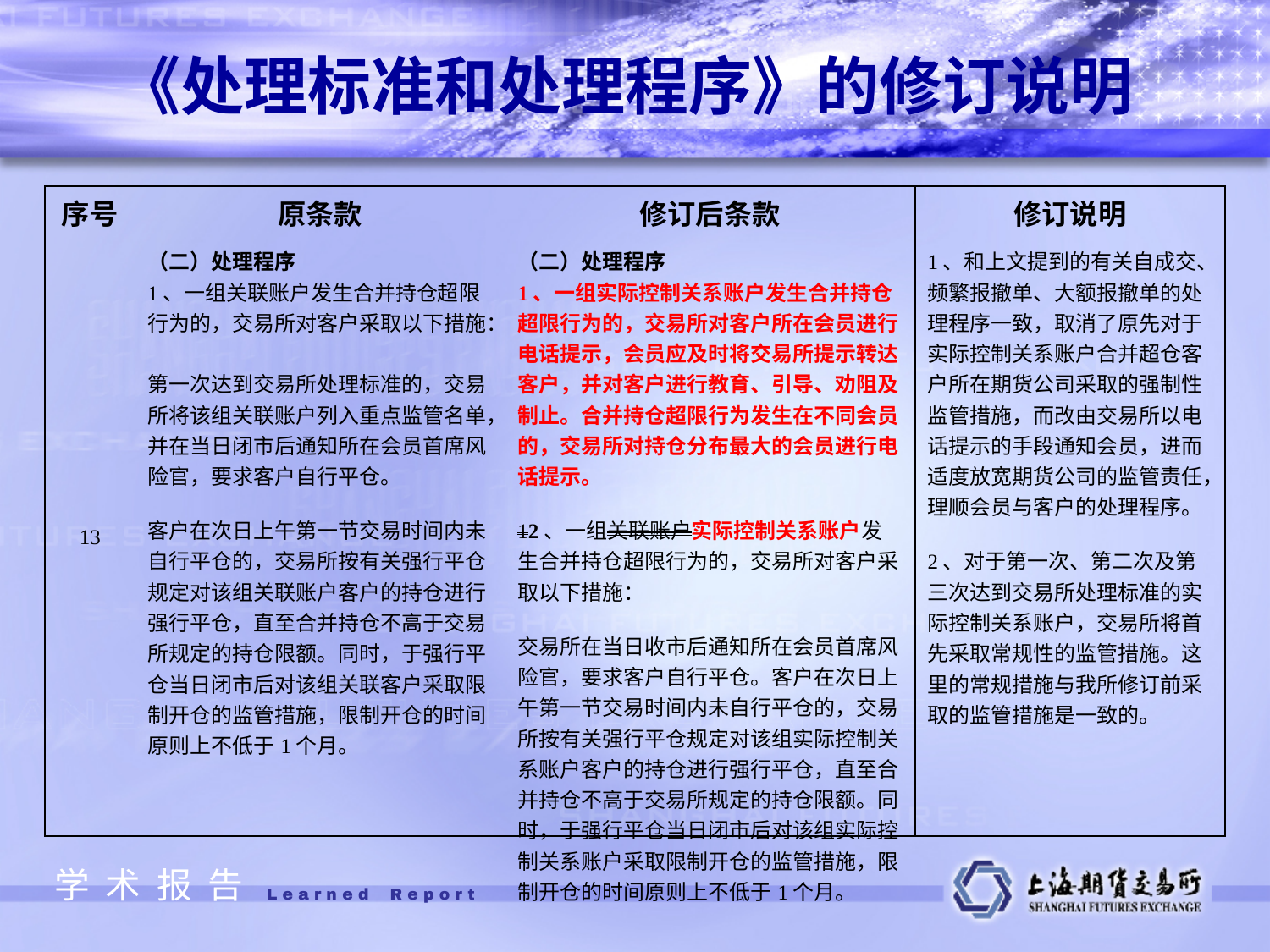

《处理标准和处理程序》的修订说明
| 序号 | 原条款 | 修订后条款 | 修订说明 |
| --- | --- | --- | --- |
| 13 | （二）处理程序 1、一组关联账户发生合并持仓超限行为的，交易所对客户采取以下措施： 第一次达到交易所处理标准的，交易所将该组关联账户列入重点监管名单，并在当日闭市后通知所在会员首席风险官，要求客户自行平仓。 客户在次日上午第一节交易时间内未自行平仓的，交易所按有关强行平仓规定对该组关联账户客户的持仓进行强行平仓，直至合并持仓不高于交易所规定的持仓限额。同时，于强行平仓当日闭市后对该组关联客户采取限制开仓的监管措施，限制开仓的时间原则上不低于1个月。 | （二）处理程序 1、一组实际控制关系账户发生合并持仓超限行为的，交易所对客户所在会员进行电话提示，会员应及时将交易所提示转达客户，并对客户进行教育、引导、劝阻及制止。合并持仓超限行为发生在不同会员的，交易所对持仓分布最大的会员进行电话提示。 12、一组关联账户实际控制关系账户发生合并持仓超限行为的，交易所对客户采取以下措施： 交易所在当日收市后通知所在会员首席风险官，要求客户自行平仓。客户在次日上午第一节交易时间内未自行平仓的，交易所按有关强行平仓规定对该组实际控制关系账户客户的持仓进行强行平仓，直至合并持仓不高于交易所规定的持仓限额。同时，于强行平仓当日闭市后对该组实际控制关系账户采取限制开仓的监管措施，限制开仓的时间原则上不低于1个月。 | 1、和上文提到的有关自成交、频繁报撤单、大额报撤单的处理程序一致，取消了原先对于实际控制关系账户合并超仓客户所在期货公司采取的强制性监管措施，而改由交易所以电话提示的手段通知会员，进而适度放宽期货公司的监管责任，理顺会员与客户的处理程序。 2、对于第一次、第二次及第三次达到交易所处理标准的实际控制关系账户，交易所将首先采取常规性的监管措施。这里的常规措施与我所修订前采取的监管措施是一致的。 |